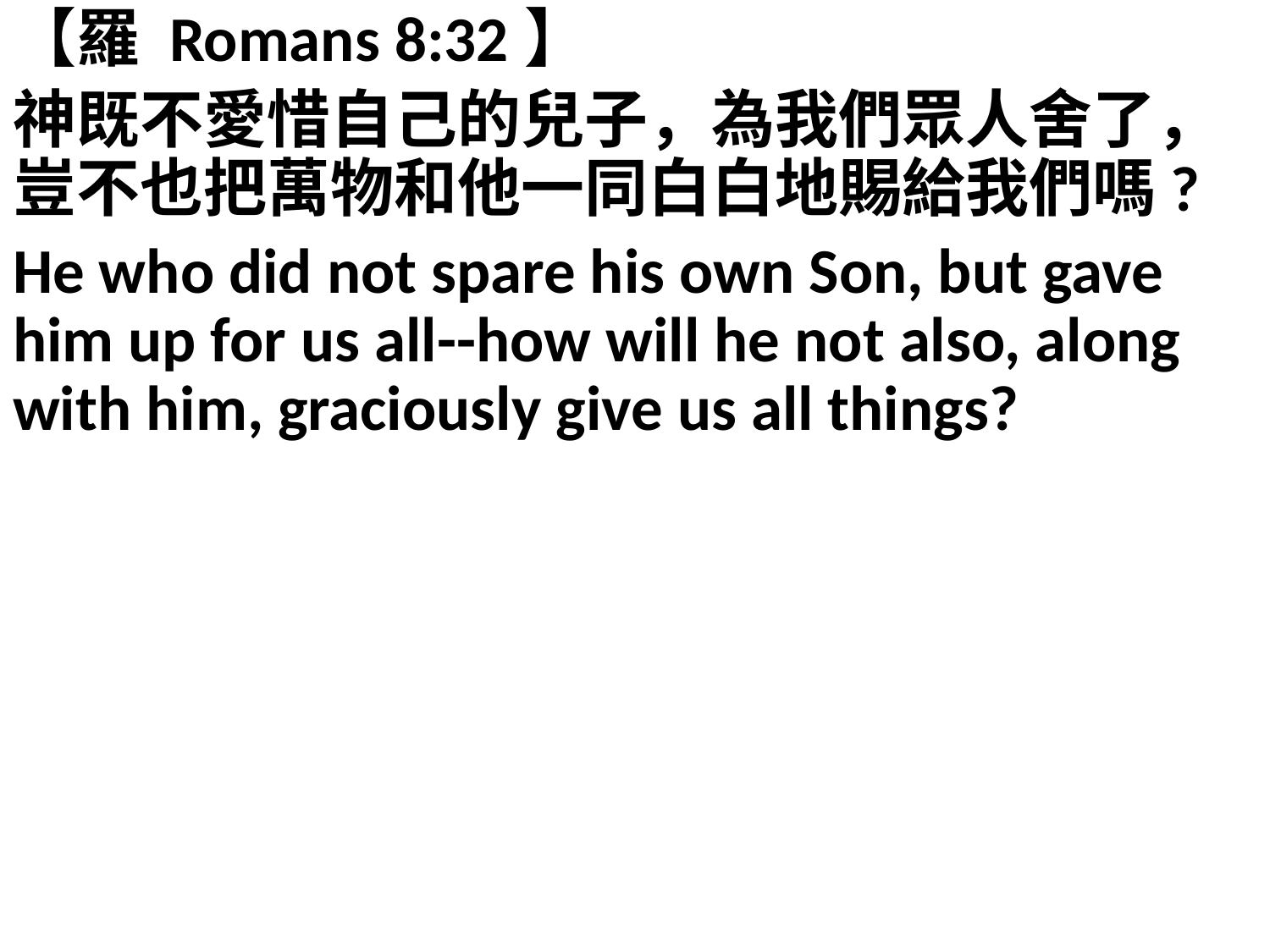

【羅 Romans 8:32】
神既不愛惜自己的兒子，為我們眾人舍了，豈不也把萬物和他一同白白地賜給我們嗎?
He who did not spare his own Son, but gave him up for us all--how will he not also, along with him, graciously give us all things?